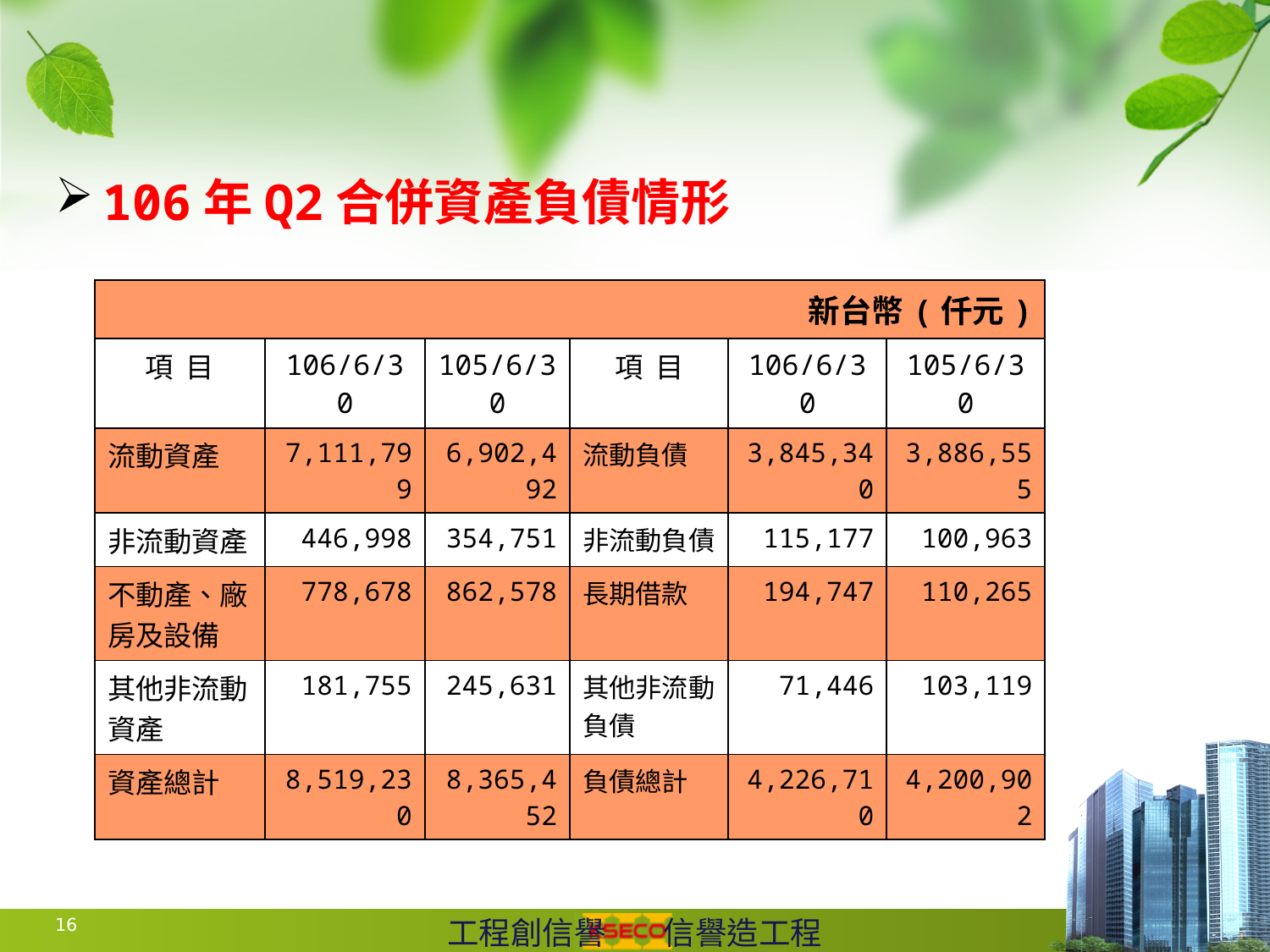

#
106年Q2合併資產負債情形
| 新台幣(仟元) |  |  |  |  |  |
| --- | --- | --- | --- | --- | --- |
| 項 目 | 106/6/30 | 105/6/30 | 項 目 | 106/6/30 | 105/6/30 |
| 流動資產 | 7,111,799 | 6,902,492 | 流動負債 | 3,845,340 | 3,886,555 |
| 非流動資產 | 446,998 | 354,751 | 非流動負債 | 115,177 | 100,963 |
| 不動產、廠房及設備 | 778,678 | 862,578 | 長期借款 | 194,747 | 110,265 |
| 其他非流動資產 | 181,755 | 245,631 | 其他非流動負債 | 71,446 | 103,119 |
| 資產總計 | 8,519,230 | 8,365,452 | 負債總計 | 4,226,710 | 4,200,902 |
16